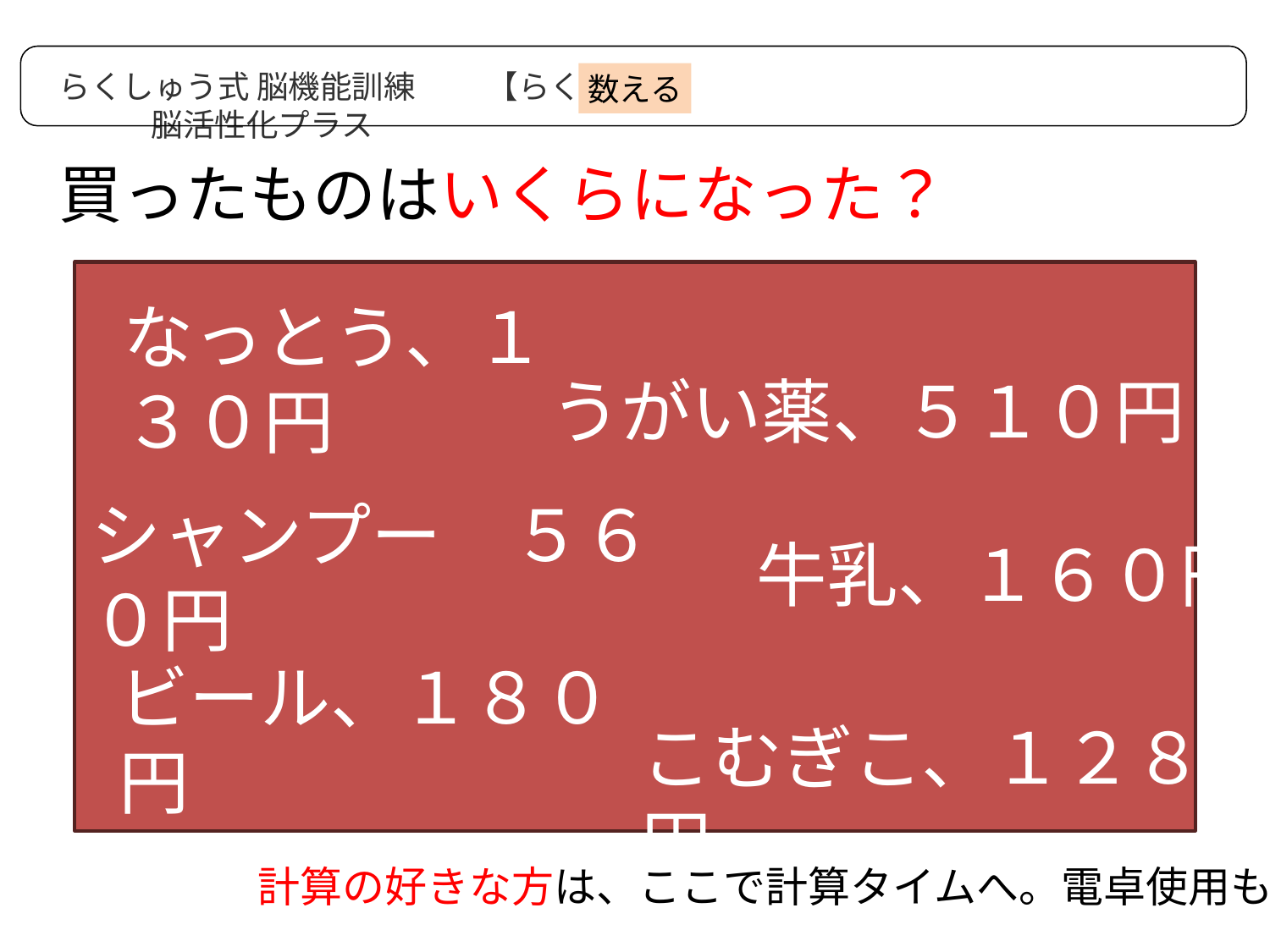

数える
らくしゅう式 脳機能訓練　　 【らくらく】　　　　　　　　　　　　　　　　　　　    脳活性化プラス
# 買ったものはいくらになった？

なっとう、１３０円
うがい薬、５１０円
シャンプー　５６０円
牛乳、１６０円
ビール、１８０円
こむぎこ、１２８円
計算の好きな方は、ここで計算タイムへ。電卓使用も可。